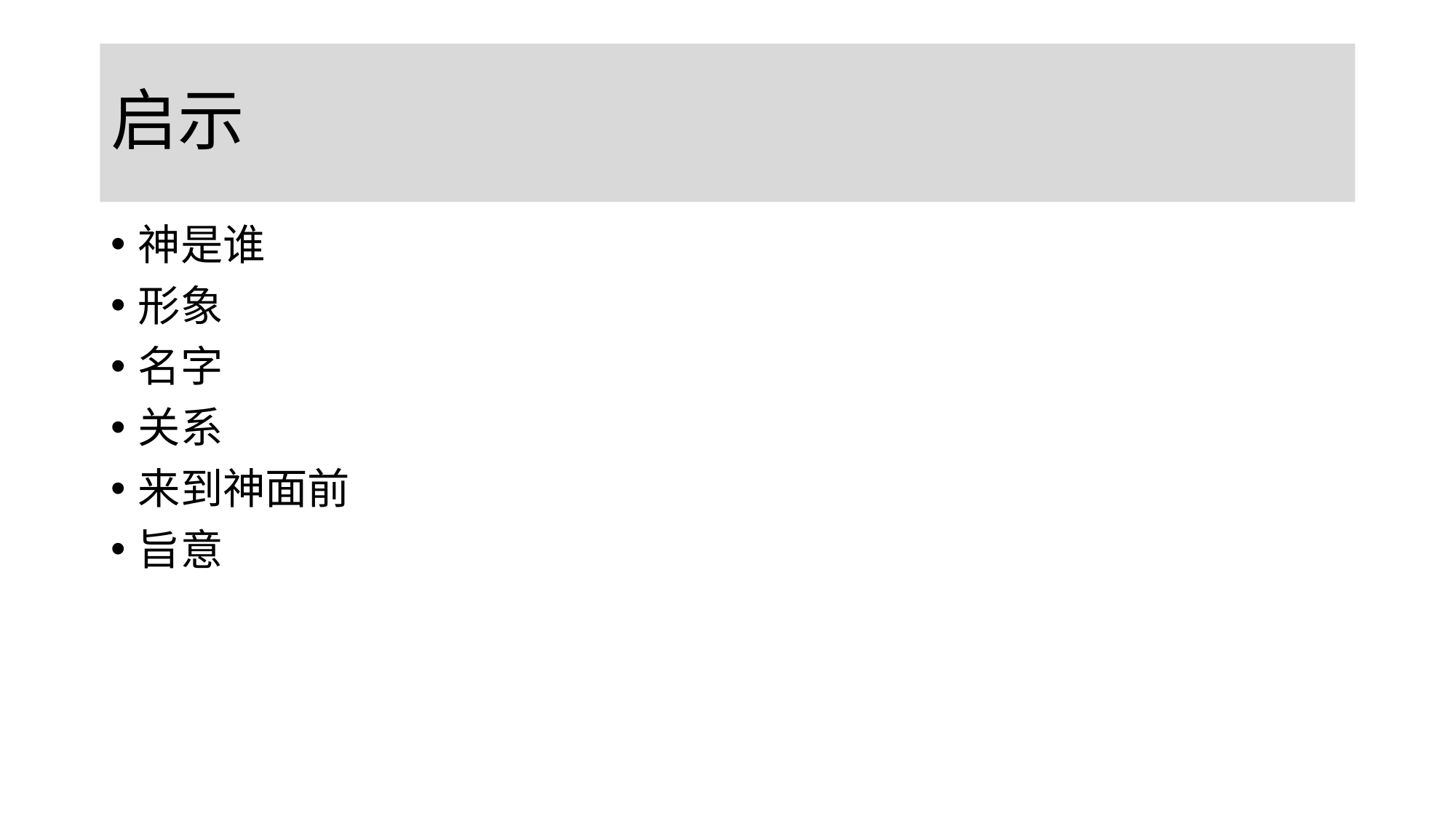

# 启示
神是谁
形象
名字
关系
来到神面前
旨意